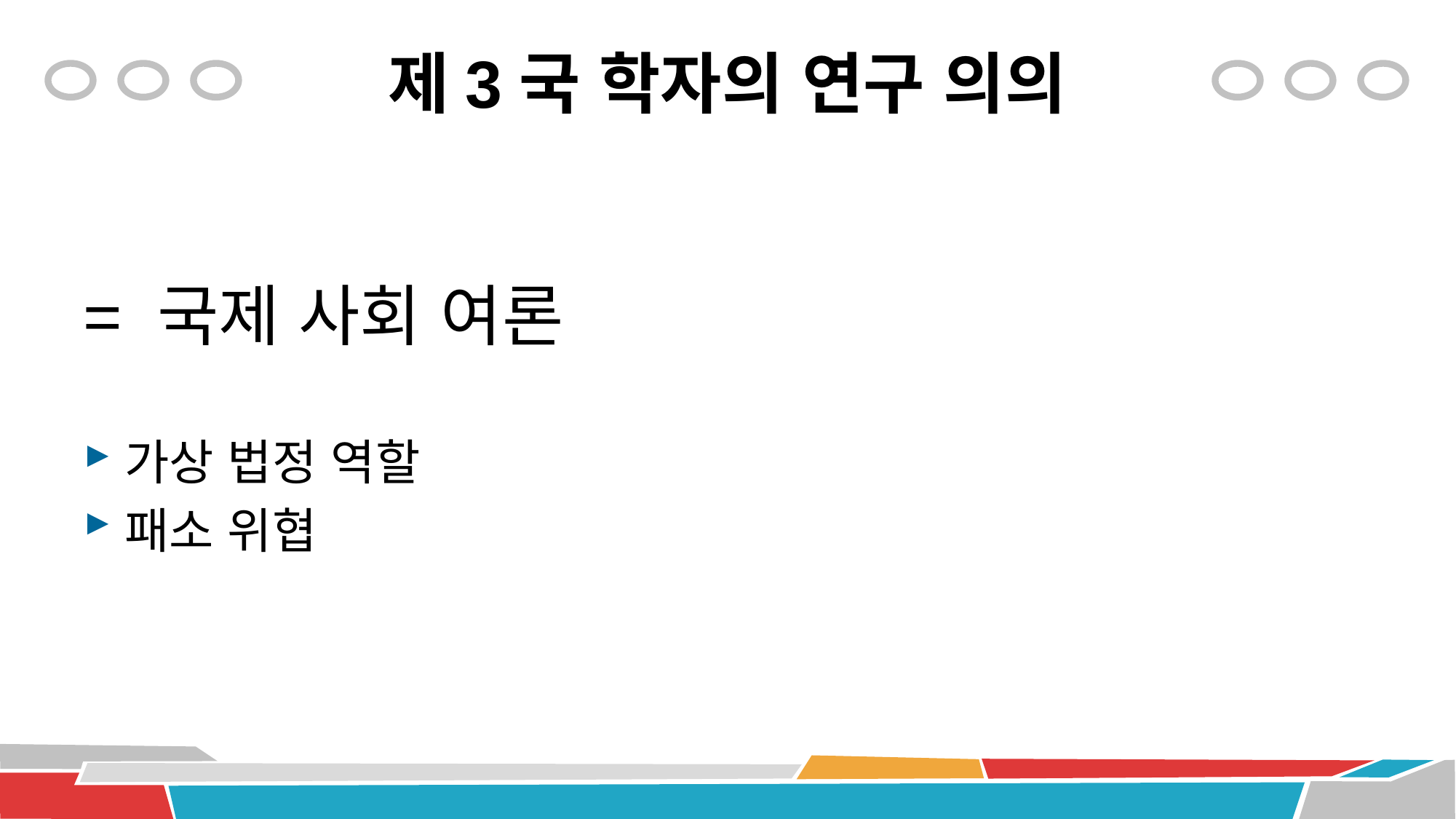

# 제3국 학자의 연구 의의

= 국제 사회 여론

가상 법정 역할
패소 위협